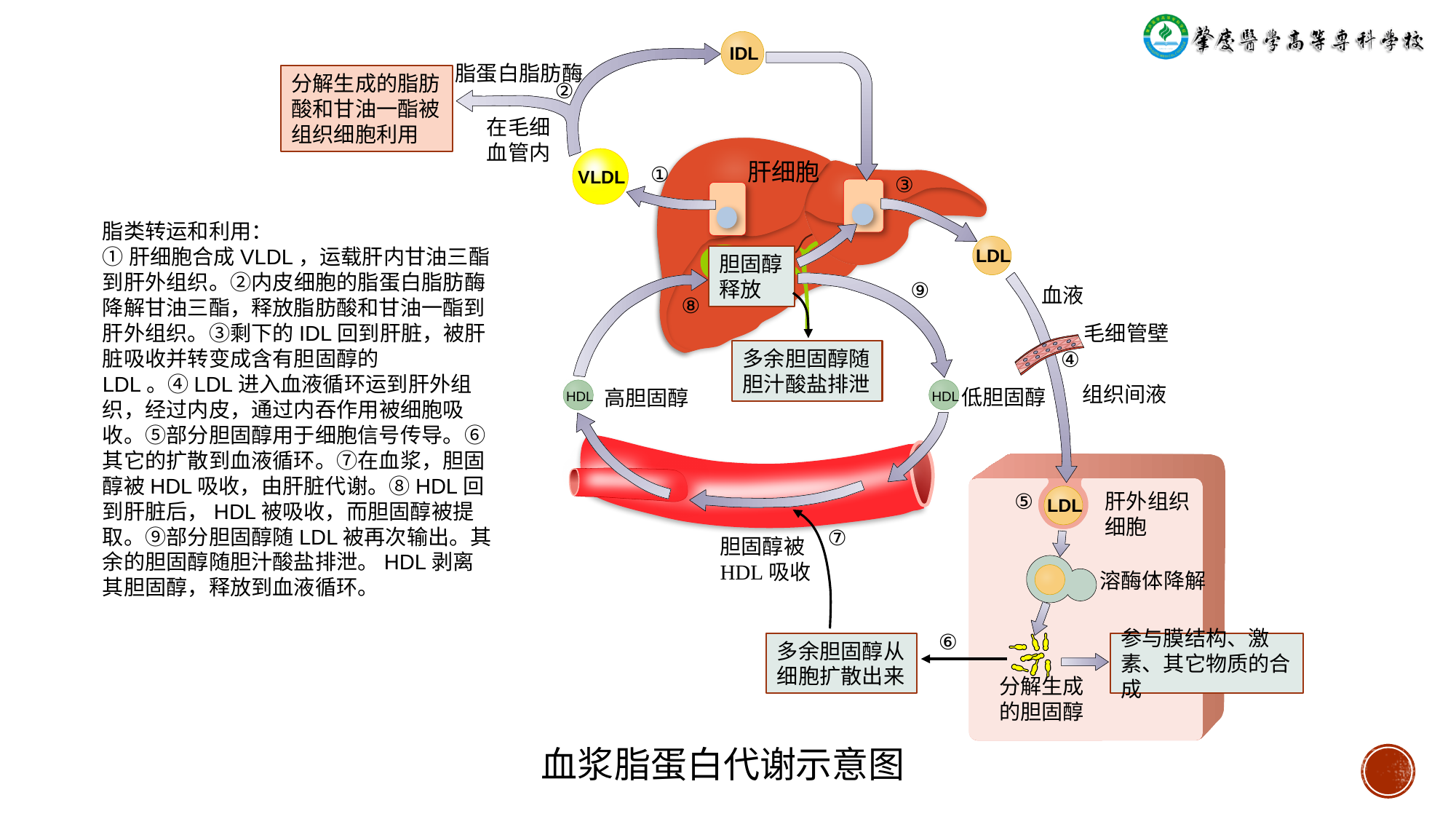

IDL

脂蛋白脂肪酶

分解生成的脂肪酸和甘油一酯被组织细胞利用
②
在毛细血管内

VLDL
肝细胞
①
③

脂类转运和利用：
①肝细胞合成VLDL，运载肝内甘油三酯到肝外组织。②内皮细胞的脂蛋白脂肪酶降解甘油三酯，释放脂肪酸和甘油一酯到肝外组织。③剩下的IDL回到肝脏，被肝脏吸收并转变成含有胆固醇的LDL。④LDL进入血液循环运到肝外组织，经过内皮，通过内吞作用被细胞吸收。⑤部分胆固醇用于细胞信号传导。⑥其它的扩散到血液循环。⑦在血浆，胆固醇被HDL吸收，由肝脏代谢。⑧HDL回到肝脏后，HDL被吸收，而胆固醇被提取。⑨部分胆固醇随LDL被再次输出。其余的胆固醇随胆汁酸盐排泄。HDL剥离其胆固醇，释放到血液循环。

LDL

胆固醇释放

⑨
血液
⑧

毛细管壁

多余胆固醇随胆汁酸盐排泄
④

HDL

HDL
组织间液
低胆固醇
高胆固醇

LDL

⑤
肝外组织细胞

⑦
胆固醇被HDL吸收

溶酶体降解

⑥
多余胆固醇从细胞扩散出来
参与膜结构、激素、其它物质的合成

分解生成的胆固醇
血浆脂蛋白代谢示意图